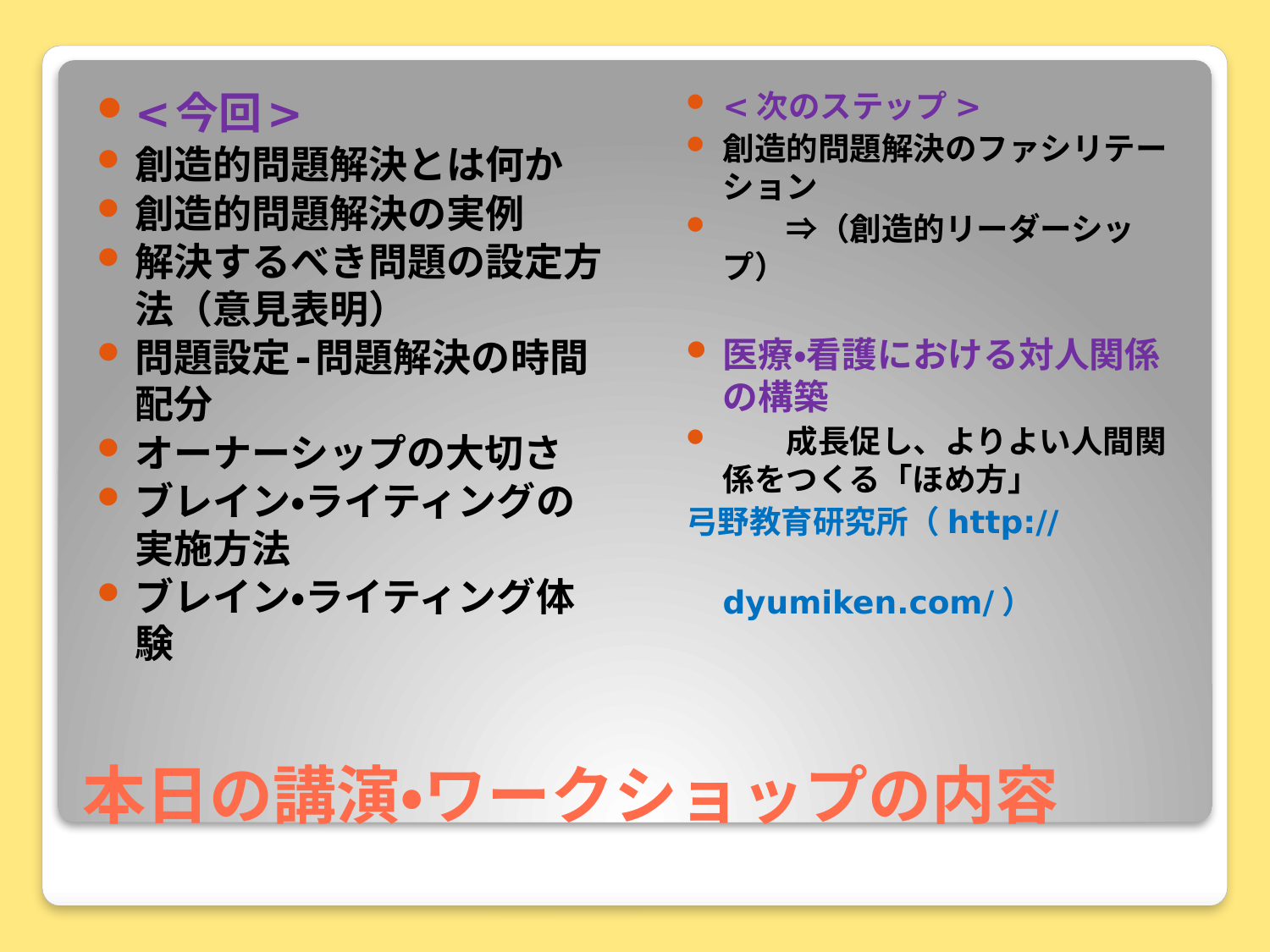

<今回>
創造的問題解決とは何か
創造的問題解決の実例
解決するべき問題の設定方法（意見表明）
問題設定-問題解決の時間配分
オーナーシップの大切さ
ブレイン・ライティングの実施方法
ブレイン・ライティング体験

<次のステップ>
創造的問題解決のファシリテーション
　　⇒（創造的リーダーシップ）

医療・看護における対人関係の構築
　　成長促し、よりよい人間関係をつくる「ほめ方」
弓野教育研究所（http://
　　　　　　dyumiken.com/）

# 本日の講演・ワークショップの内容